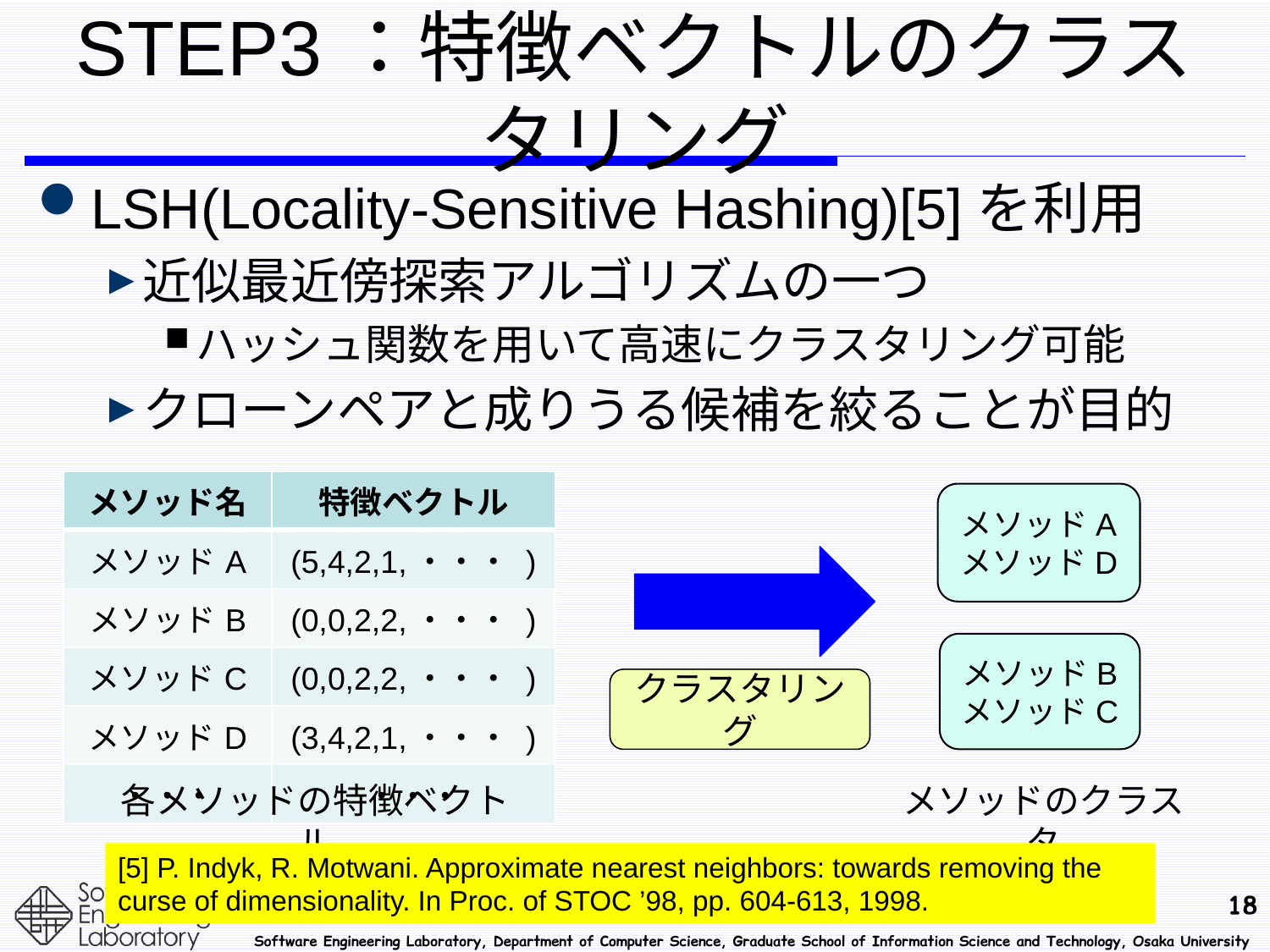

# STEP3：特徴ベクトルのクラスタリング
LSH(Locality-Sensitive Hashing)[5]を利用
近似最近傍探索アルゴリズムの一つ
ハッシュ関数を用いて高速にクラスタリング可能
クローンペアと成りうる候補を絞ることが目的
| メソッド名 | 特徴ベクトル |
| --- | --- |
| メソッドA | (5,4,2,1,・・・ ) |
| メソッドB | (0,0,2,2,・・・ ) |
| メソッドC | (0,0,2,2,・・・ ) |
| メソッドD | (3,4,2,1,・・・ ) |
| ・・・ | ・・・ |
メソッドA
メソッドD

メソッドB
メソッドC
クラスタリング
各メソッドの特徴ベクトル
メソッドのクラスタ
[5] P. Indyk, R. Motwani. Approximate nearest neighbors: towards removing the curse of dimensionality. In Proc. of STOC ’98, pp. 604-613, 1998.